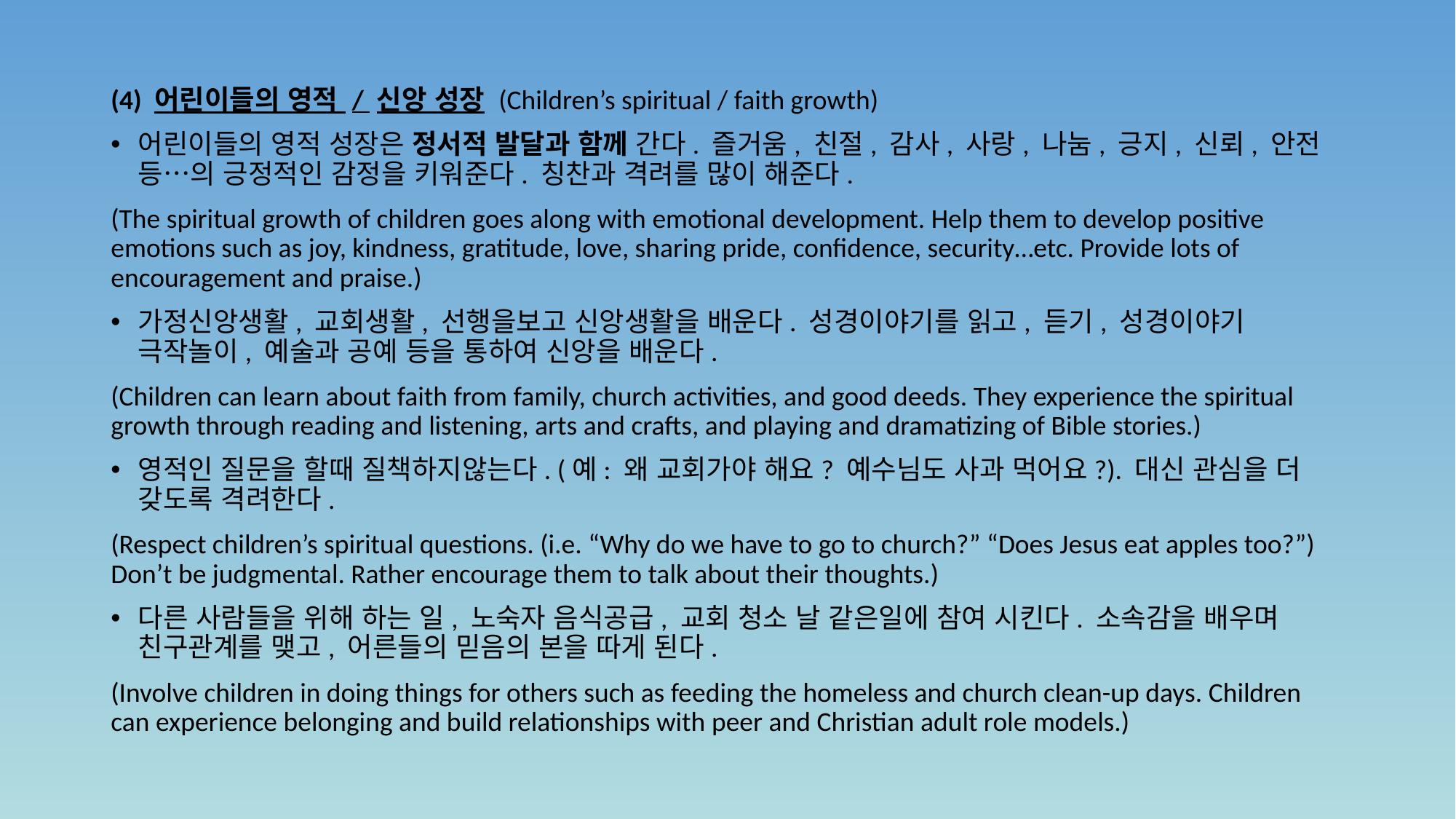

(4) 어린이들의 영적 / 신앙 성장 (Children’s spiritual / faith growth)
어린이들의 영적 성장은 정서적 발달과 함께 간다. 즐거움, 친절, 감사, 사랑, 나눔, 긍지, 신뢰, 안전 등…의 긍정적인 감정을 키워준다. 칭찬과 격려를 많이 해준다.
(The spiritual growth of children goes along with emotional development. Help them to develop positive emotions such as joy, kindness, gratitude, love, sharing pride, confidence, security…etc. Provide lots of encouragement and praise.)
가정신앙생활, 교회생활, 선행을보고 신앙생활을 배운다. 성경이야기를 읽고, 듣기, 성경이야기 극작놀이, 예술과 공예 등을 통하여 신앙을 배운다.
(Children can learn about faith from family, church activities, and good deeds. They experience the spiritual growth through reading and listening, arts and crafts, and playing and dramatizing of Bible stories.)
영적인 질문을 할때 질책하지않는다. (예: 왜 교회가야 해요? 예수님도 사과 먹어요?). 대신 관심을 더 갖도록 격려한다.
(Respect children’s spiritual questions. (i.e. “Why do we have to go to church?” “Does Jesus eat apples too?”) Don’t be judgmental. Rather encourage them to talk about their thoughts.)
다른 사람들을 위해 하는 일, 노숙자 음식공급, 교회 청소 날 같은일에 참여 시킨다. 소속감을 배우며 친구관계를 맺고, 어른들의 믿음의 본을 따게 된다.
(Involve children in doing things for others such as feeding the homeless and church clean-up days. Children can experience belonging and build relationships with peer and Christian adult role models.)